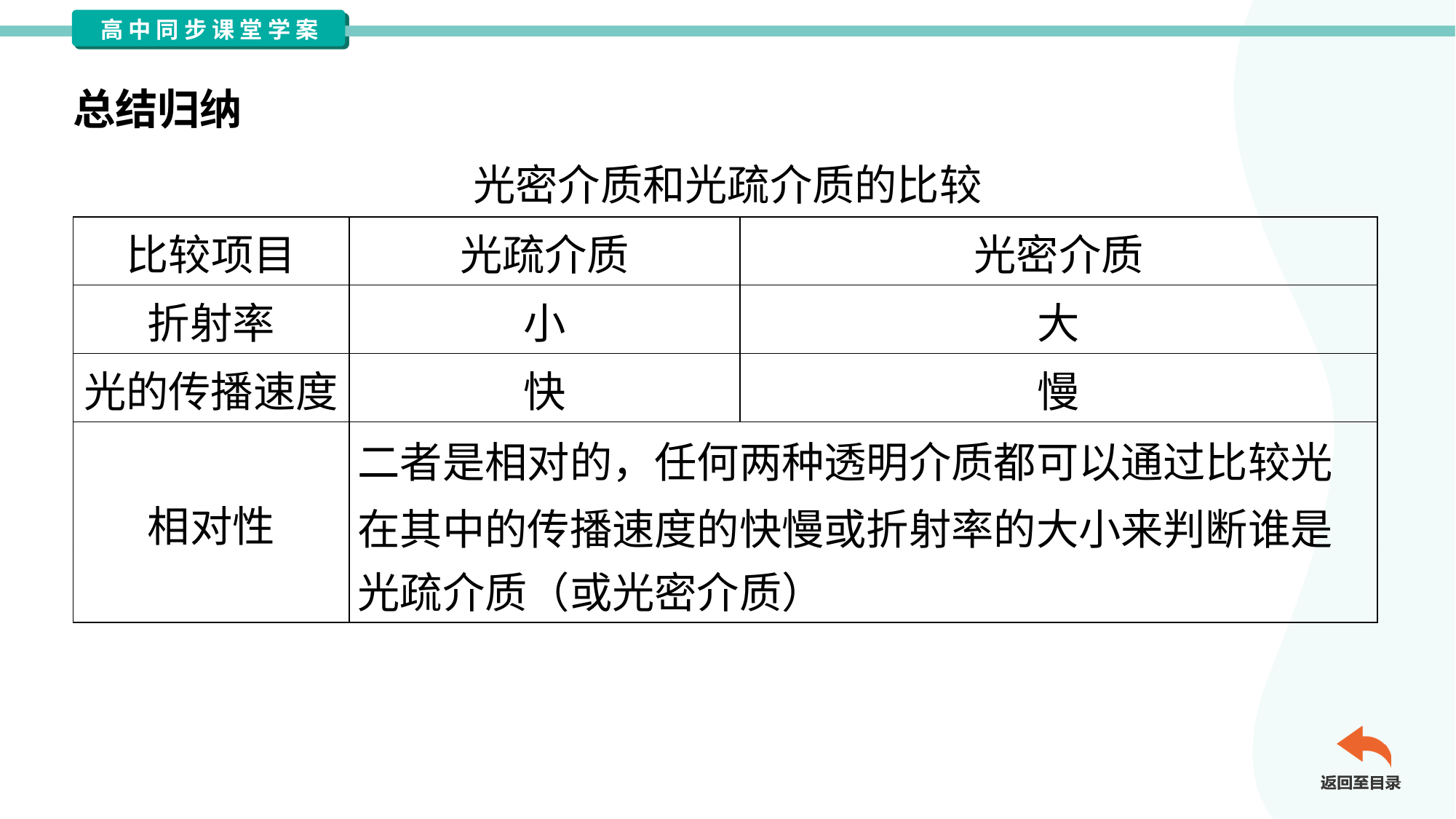

总结归纳
光密介质和光疏介质的比较
| 比较项目 | 光疏介质 | 光密介质 |
| --- | --- | --- |
| 折射率 | 小 | 大 |
| 光的传播速度 | 快 | 慢 |
| 相对性 | 二者是相对的，任何两种透明介质都可以通过比较光 在其中的传播速度的快慢或折射率的大小来判断谁是 光疏介质（或光密介质） |  |